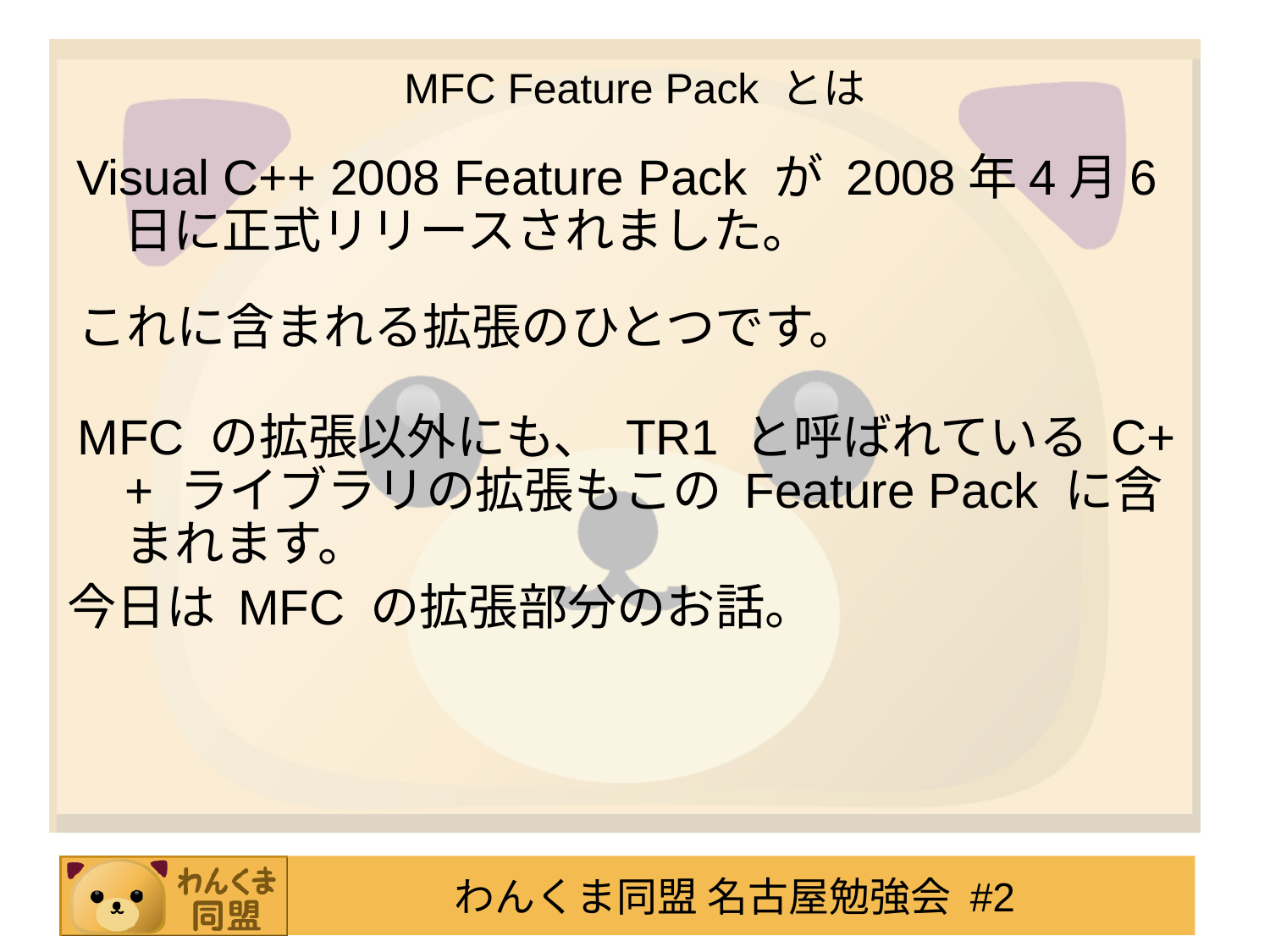

# MFC Feature Pack とは
Visual C++ 2008 Feature Pack が 2008年4月6日に正式リリースされました。
これに含まれる拡張のひとつです。
MFC の拡張以外にも、 TR1 と呼ばれている C++ ライブラリの拡張もこの Feature Pack に含まれます。
今日は MFC の拡張部分のお話。